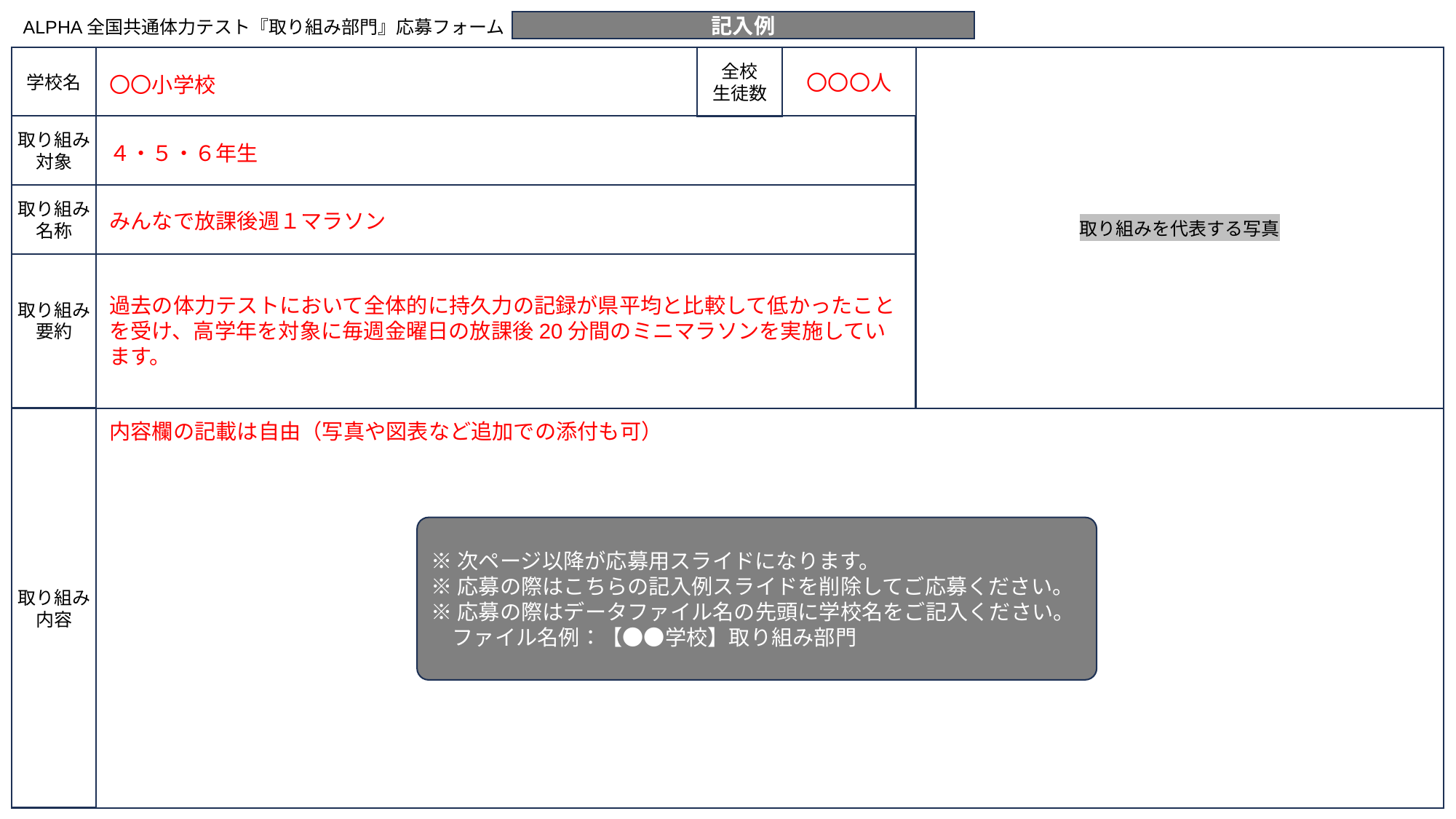

記入例
〇〇〇人
〇〇小学校
４・５・６年生
みんなで放課後週１マラソン
過去の体力テストにおいて全体的に持久力の記録が県平均と比較して低かったことを受け、高学年を対象に毎週金曜日の放課後20分間のミニマラソンを実施しています。
内容欄の記載は自由（写真や図表など追加での添付も可）

※次ページ以降が応募用スライドになります。
※応募の際はこちらの記入例スライドを削除してご応募ください。
※応募の際はデータファイル名の先頭に学校名をご記入ください。
　ファイル名例：【●●学校】取り組み部門